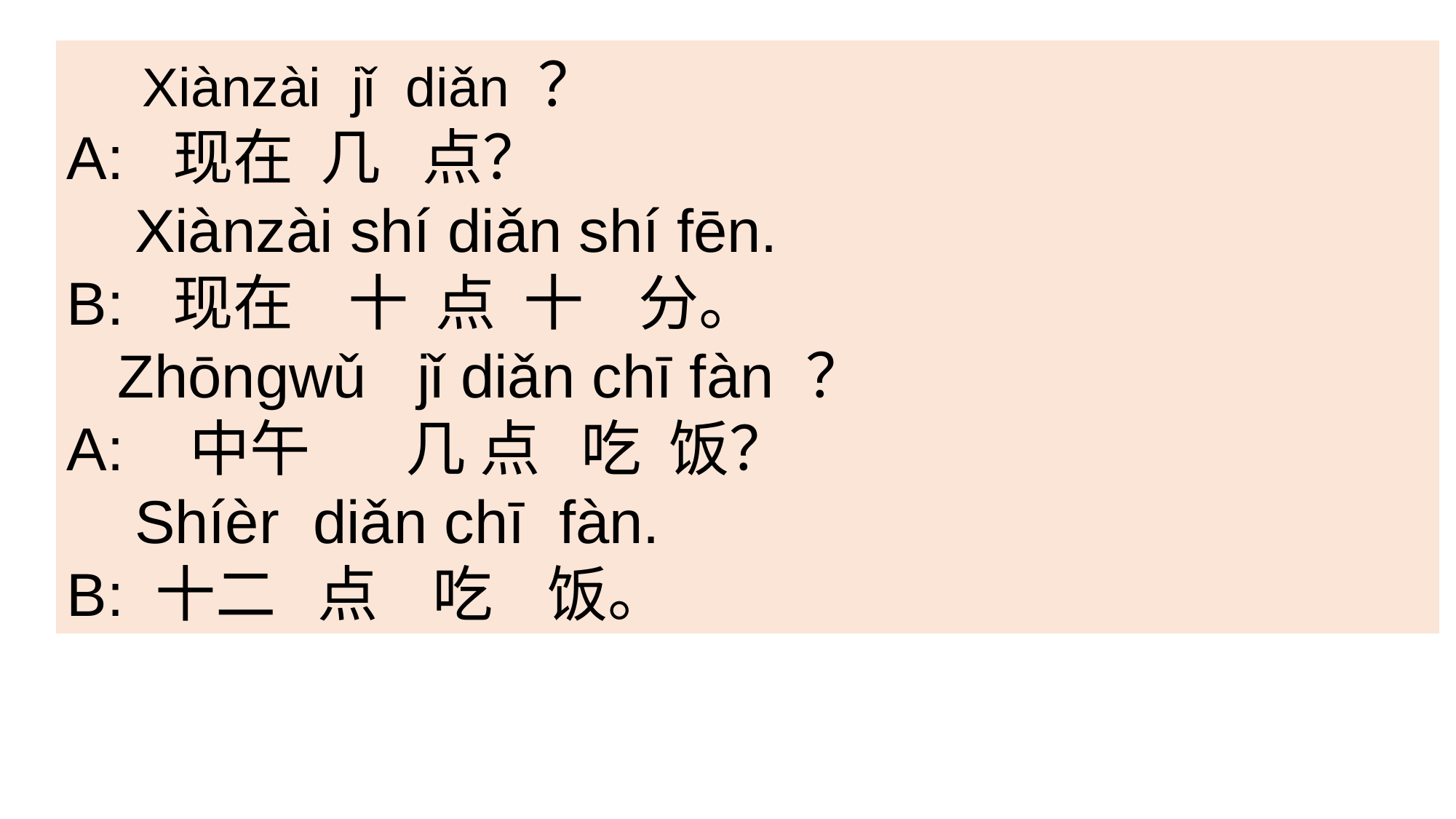

Xiànzài  jǐ  diǎn ？
A:  现在  几   点？
    Xiànzài shí diǎn shí fēn.
B:  现在    十  点  十    分。
   Zhōngwǔ   jǐ diǎn chī fàn ？
A:   中午       几 点   吃  饭？
    Shíèr  diǎn chī  fàn.
B: 十二   点    吃    饭。